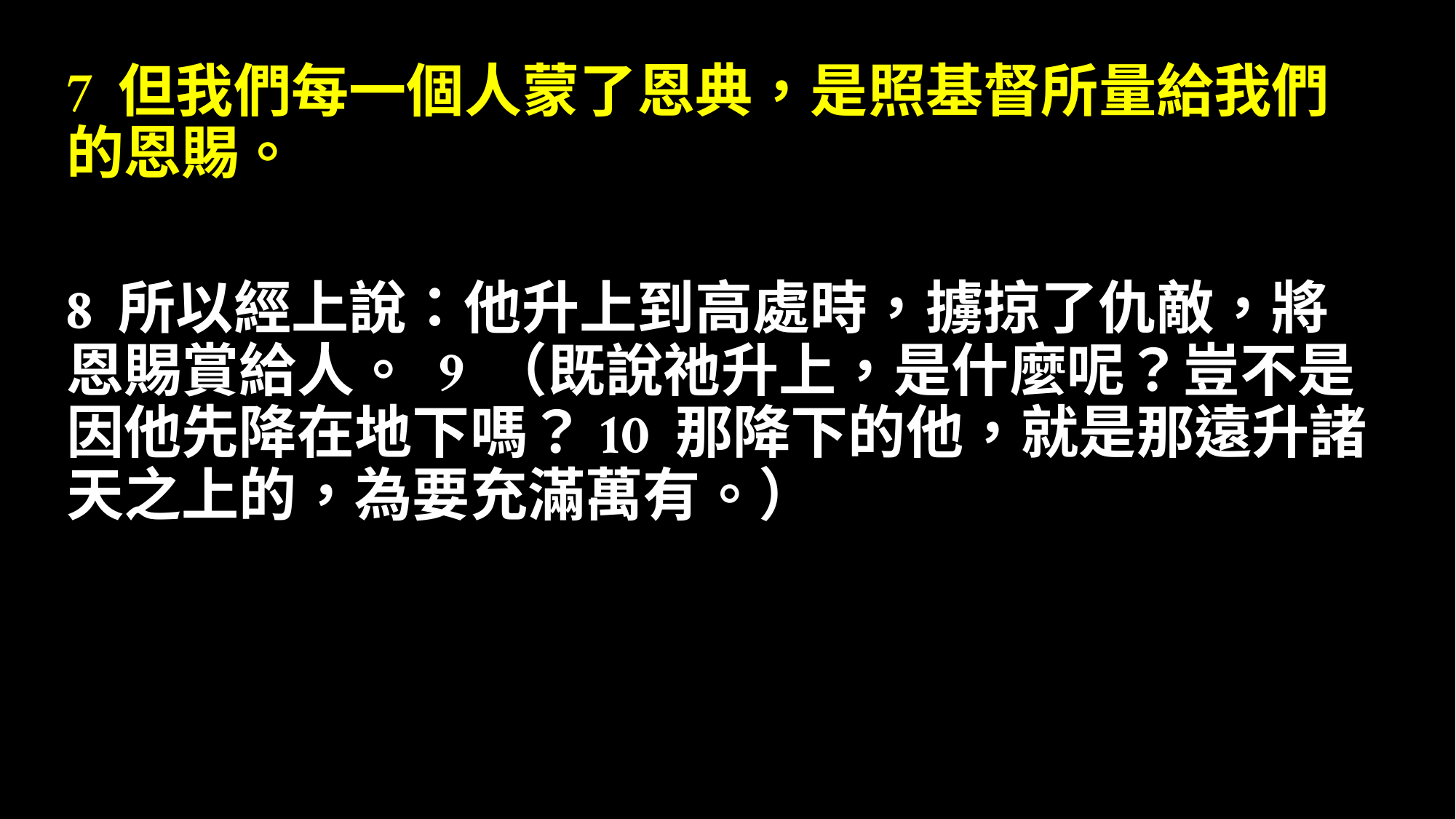

7 但我們每一個人蒙了恩典，是照基督所量給我們的恩賜。

8 所以經上說：他升上到高處時，擄掠了仇敵，將恩賜賞給人。 9 （既說祂升上，是什麼呢？豈不是因他先降在地下嗎？10 那降下的他，就是那遠升諸天之上的，為要充滿萬有。）